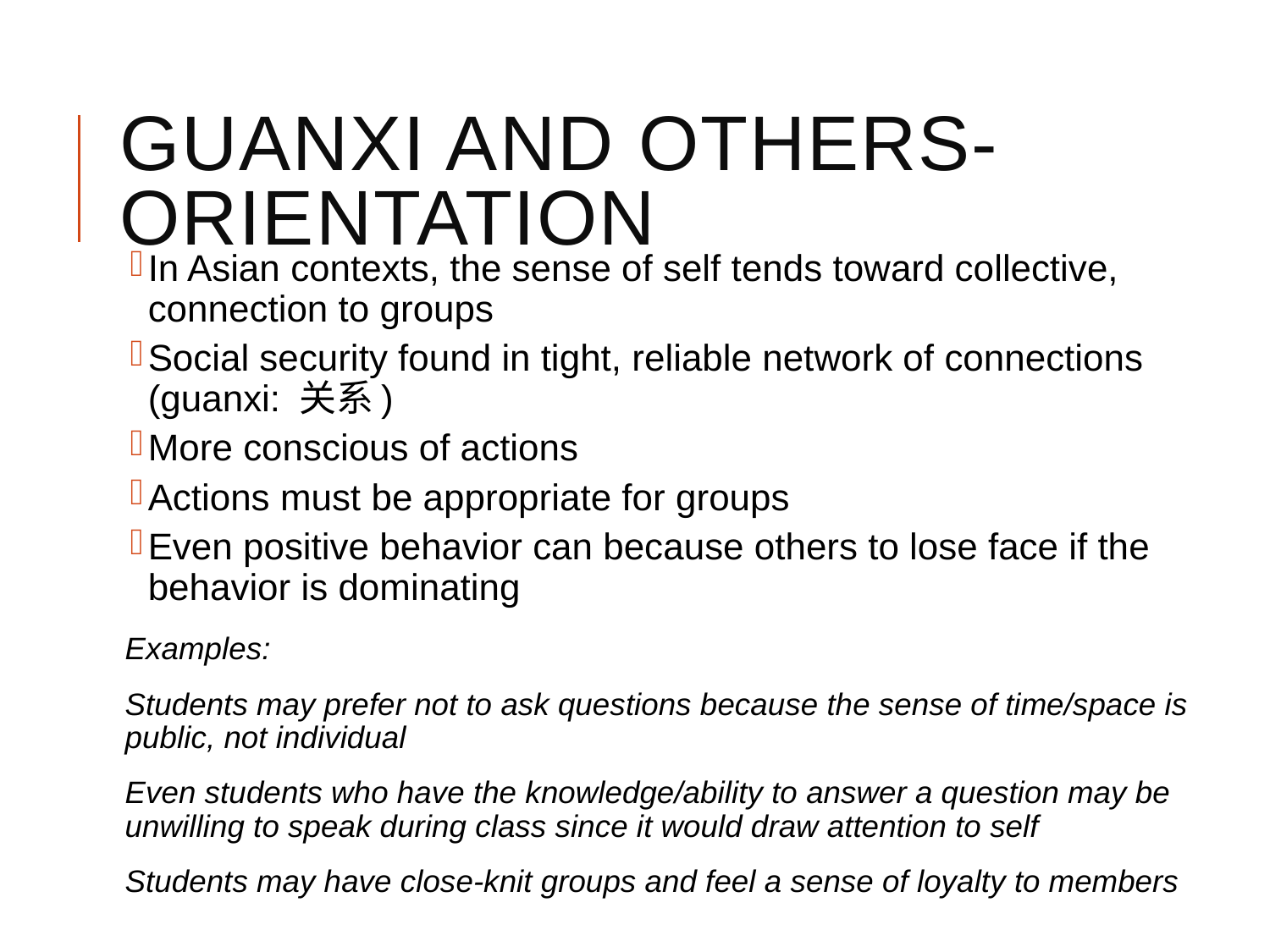

# Guanxi and Others- Orientation
In Asian contexts, the sense of self tends toward collective, connection to groups
Social security found in tight, reliable network of connections (guanxi: 关系)
More conscious of actions
Actions must be appropriate for groups
Even positive behavior can because others to lose face if the behavior is dominating
Examples:
Students may prefer not to ask questions because the sense of time/space is public, not individual
Even students who have the knowledge/ability to answer a question may be unwilling to speak during class since it would draw attention to self
Students may have close-knit groups and feel a sense of loyalty to members